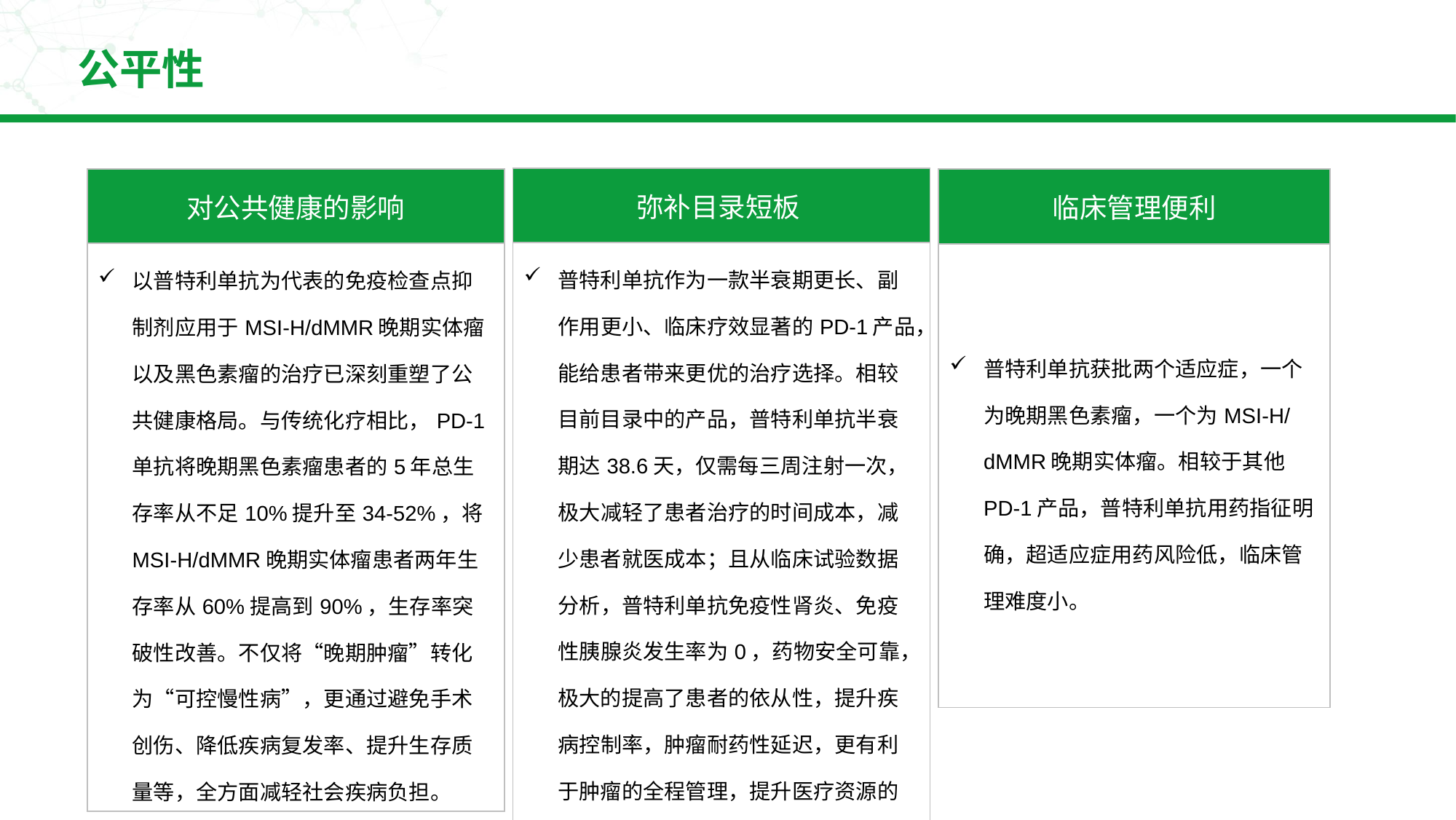

# 公平性
| 弥补目录短板 |
| --- |
| 普特利单抗作为一款半衰期更长、副作用更小、临床疗效显著的PD-1产品，能给患者带来更优的治疗选择。相较目前目录中的产品，普特利单抗半衰期达38.6天，仅需每三周注射一次，极大减轻了患者治疗的时间成本，减少患者就医成本；且从临床试验数据分析，普特利单抗免疫性肾炎、免疫性胰腺炎发生率为0，药物安全可靠，极大的提高了患者的依从性，提升疾病控制率，肿瘤耐药性延迟，更有利于肿瘤的全程管理，提升医疗资源的高效利用。 |
| 对公共健康的影响 |
| --- |
| 以普特利单抗为代表的免疫检查点抑制剂应用于MSI-H/dMMR晚期实体瘤以及黑色素瘤的治疗已深刻重塑了公共健康格局。与传统化疗相比，PD-1单抗将晚期黑色素瘤患者的5年总生存率从不足10%提升至34-52%，将MSI-H/dMMR晚期实体瘤患者两年生存率从60%提高到90%，生存率突破性改善。不仅将“晚期肿瘤”转化为“可控慢性病”，更通过避免手术创伤、降低疾病复发率、提升生存质量等，全方面减轻社会疾病负担。 |
| 临床管理便利 |
| --- |
| 普特利单抗获批两个适应症，一个为晚期黑色素瘤，一个为MSI-H/dMMR晚期实体瘤。相较于其他PD-1产品，普特利单抗用药指征明确，超适应症用药风险低，临床管理难度小。 |